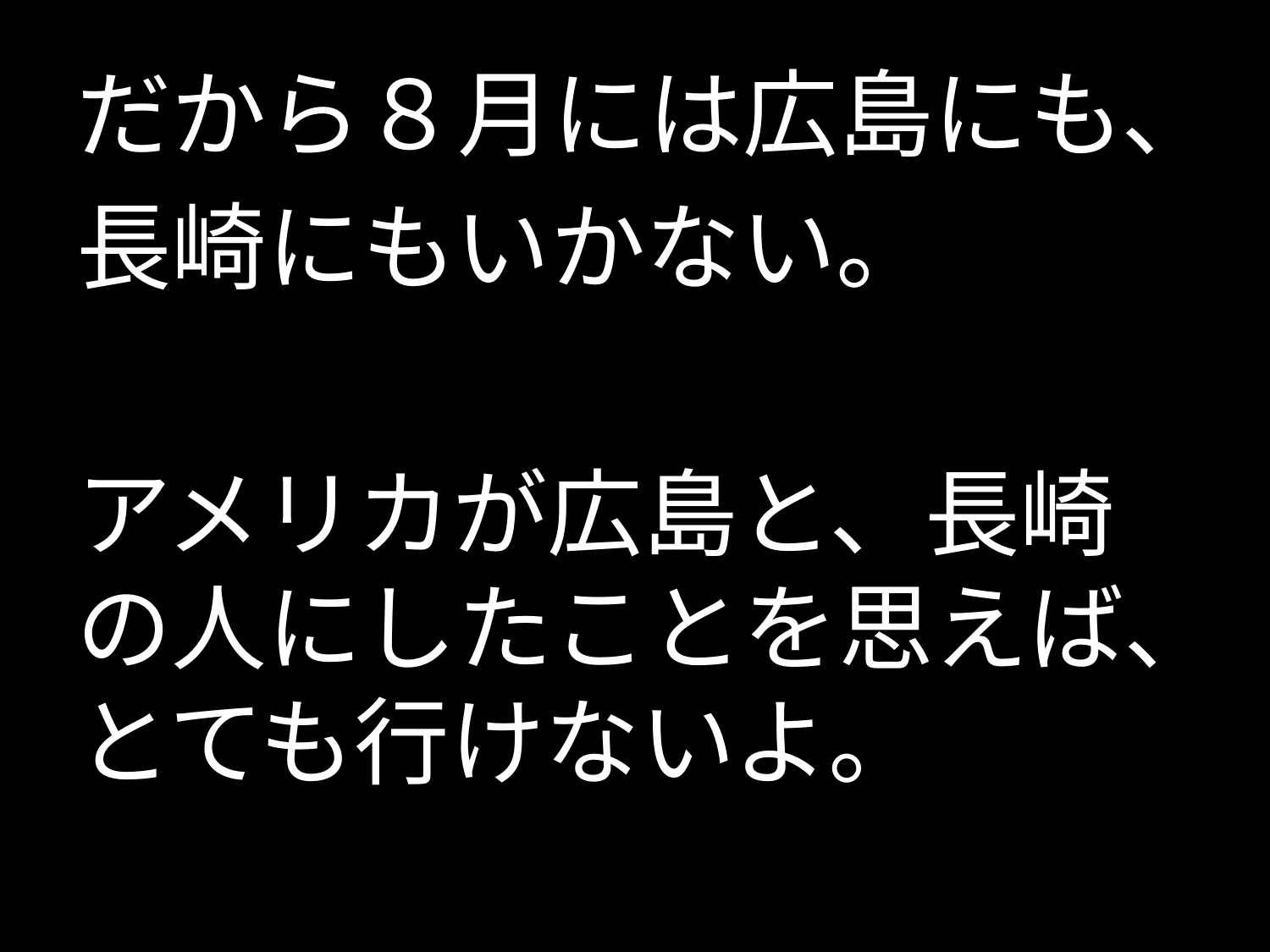

だから８月には広島にも、
長崎にもいかない。

アメリカが広島と、長崎の人にしたことを思えば、とても行けないよ。